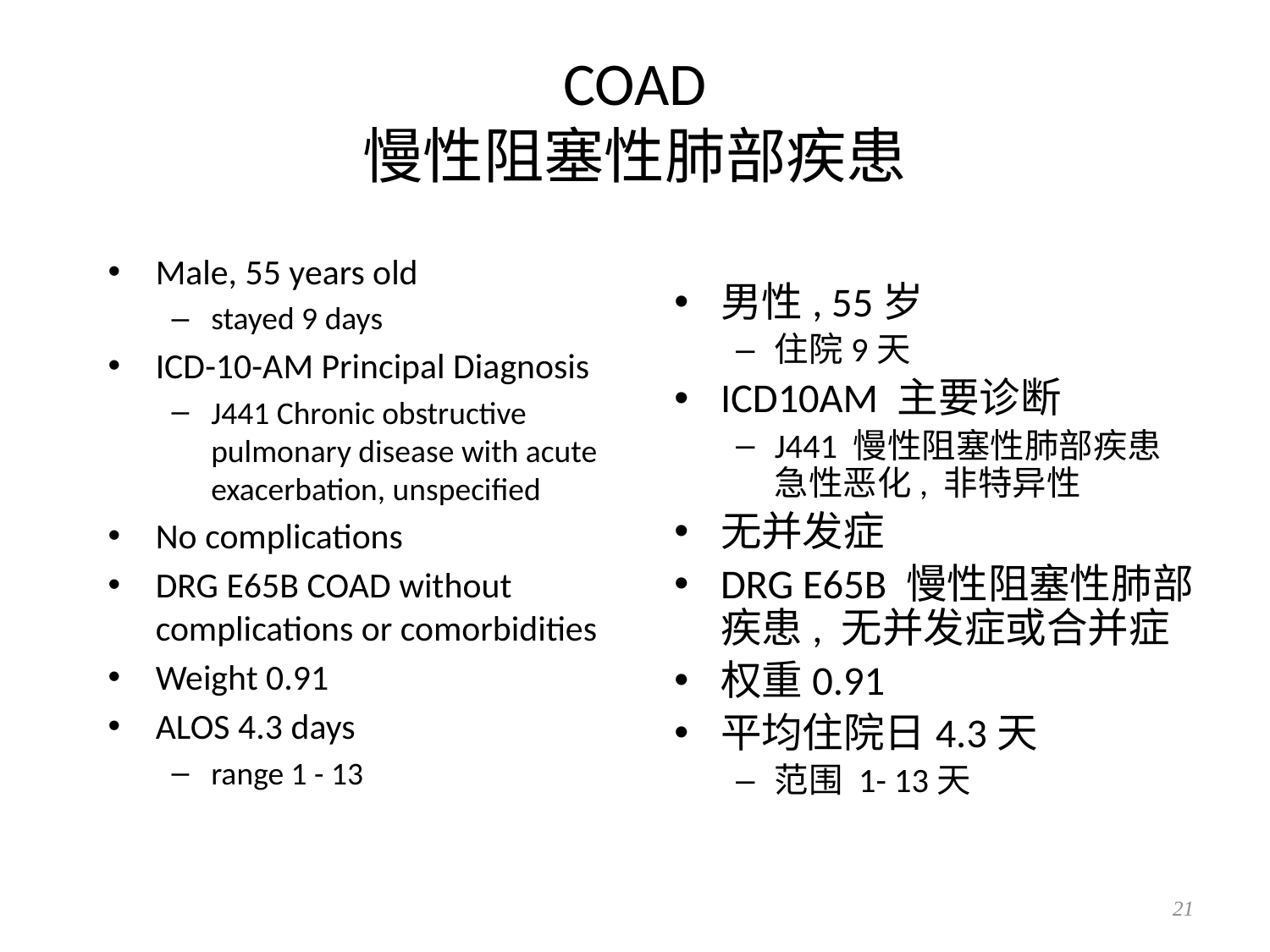

# COAD 慢性阻塞性肺部疾患
Male, 55 years old
stayed 9 days
ICD-10-AM Principal Diagnosis
J441 Chronic obstructive pulmonary disease with acute exacerbation, unspecified
No complications
DRG E65B COAD without complications or comorbidities
Weight 0.91
ALOS 4.3 days
range 1 - 13
男性, 55岁
住院9天
ICD10AM 主要诊断
J441 慢性阻塞性肺部疾患急性恶化, 非特异性
无并发症
DRG E65B 慢性阻塞性肺部疾患, 无并发症或合并症
权重0.91
平均住院日4.3天
范围 1- 13天
21